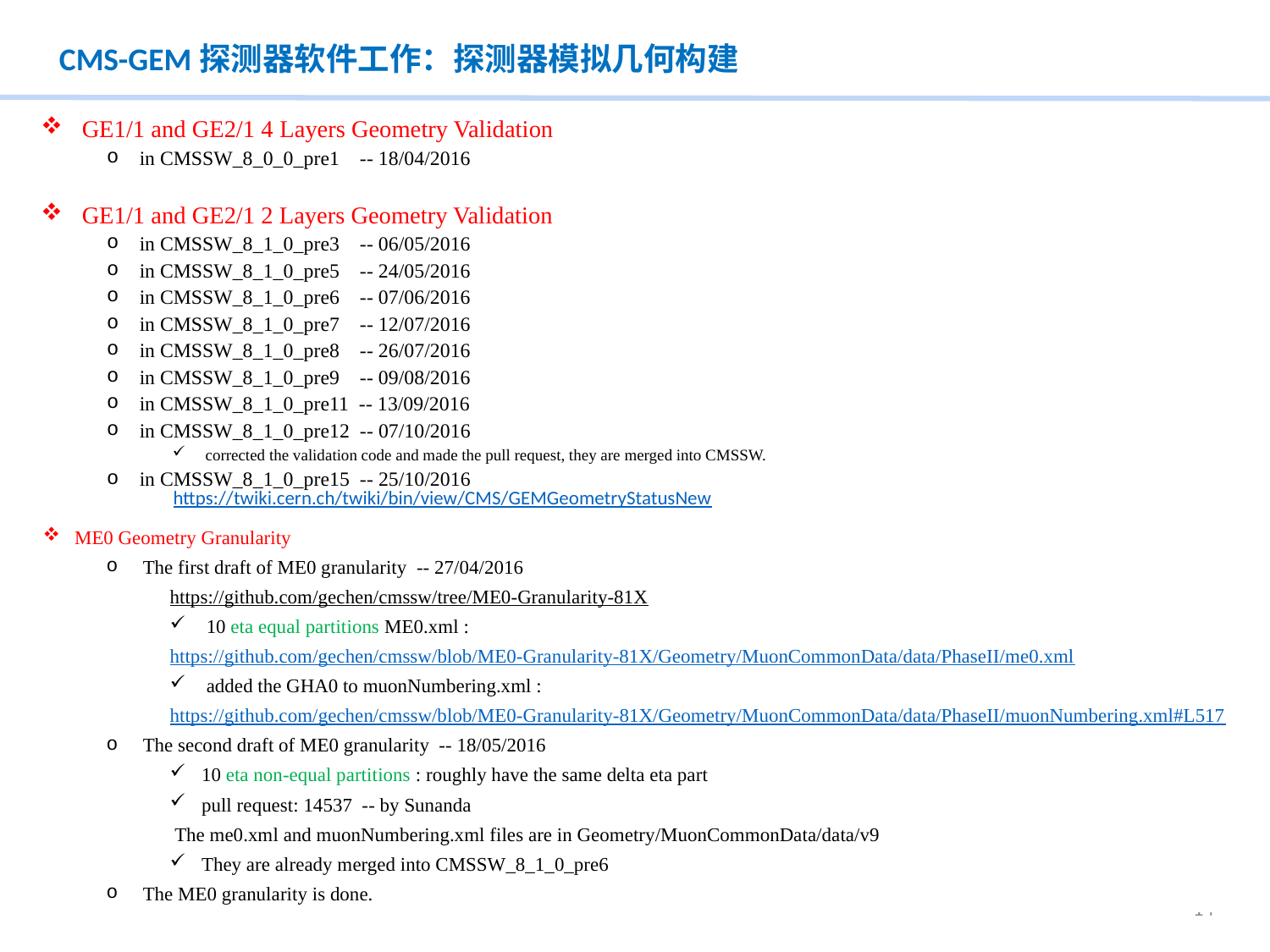

CMS-GEM探测器软件工作：探测器模拟几何构建
GE1/1 and GE2/1 4 Layers Geometry Validation
in CMSSW_8_0_0_pre1    -- 18/04/2016
GE1/1 and GE2/1 2 Layers Geometry Validation
in CMSSW_8_1_0_pre3    -- 06/05/2016
in CMSSW_8_1_0_pre5    -- 24/05/2016
in CMSSW_8_1_0_pre6    -- 07/06/2016
in CMSSW_8_1_0_pre7    -- 12/07/2016
in CMSSW_8_1_0_pre8    -- 26/07/2016
in CMSSW_8_1_0_pre9    -- 09/08/2016
in CMSSW_8_1_0_pre11  -- 13/09/2016
in CMSSW_8_1_0_pre12  -- 07/10/2016
corrected the validation code and made the pull request, they are merged into CMSSW.
in CMSSW_8_1_0_pre15  -- 25/10/2016

https://twiki.cern.ch/twiki/bin/view/CMS/GEMGeometryStatusNew
ME0 Geometry Granularity
 The first draft of ME0 granularity  -- 27/04/2016
https://github.com/gechen/cmssw/tree/ME0-Granularity-81X
 10 eta equal partitions ME0.xml :
https://github.com/gechen/cmssw/blob/ME0-Granularity-81X/Geometry/MuonCommonData/data/PhaseII/me0.xml
 added the GHA0 to muonNumbering.xml :
https://github.com/gechen/cmssw/blob/ME0-Granularity-81X/Geometry/MuonCommonData/data/PhaseII/muonNumbering.xml#L517
 The second draft of ME0 granularity  -- 18/05/2016
10 eta non-equal partitions : roughly have the same delta eta part
pull request: 14537  -- by Sunanda
 The me0.xml and muonNumbering.xml files are in Geometry/MuonCommonData/data/v9
They are already merged into CMSSW_8_1_0_pre6
 The ME0 granularity is done.
14